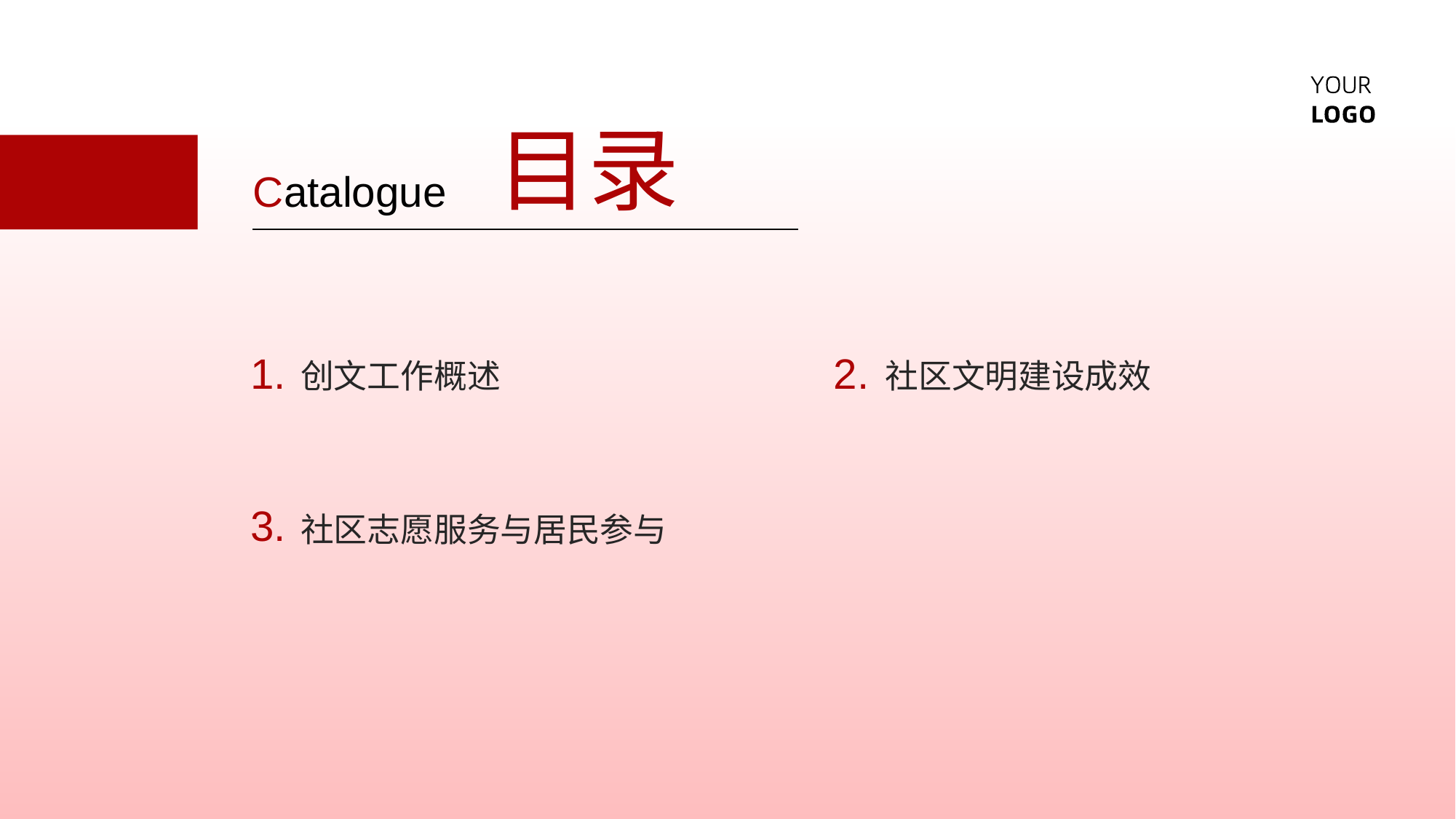

目录

Catalogue
1.
2.
创文工作概述
社区文明建设成效
3.
社区志愿服务与居民参与